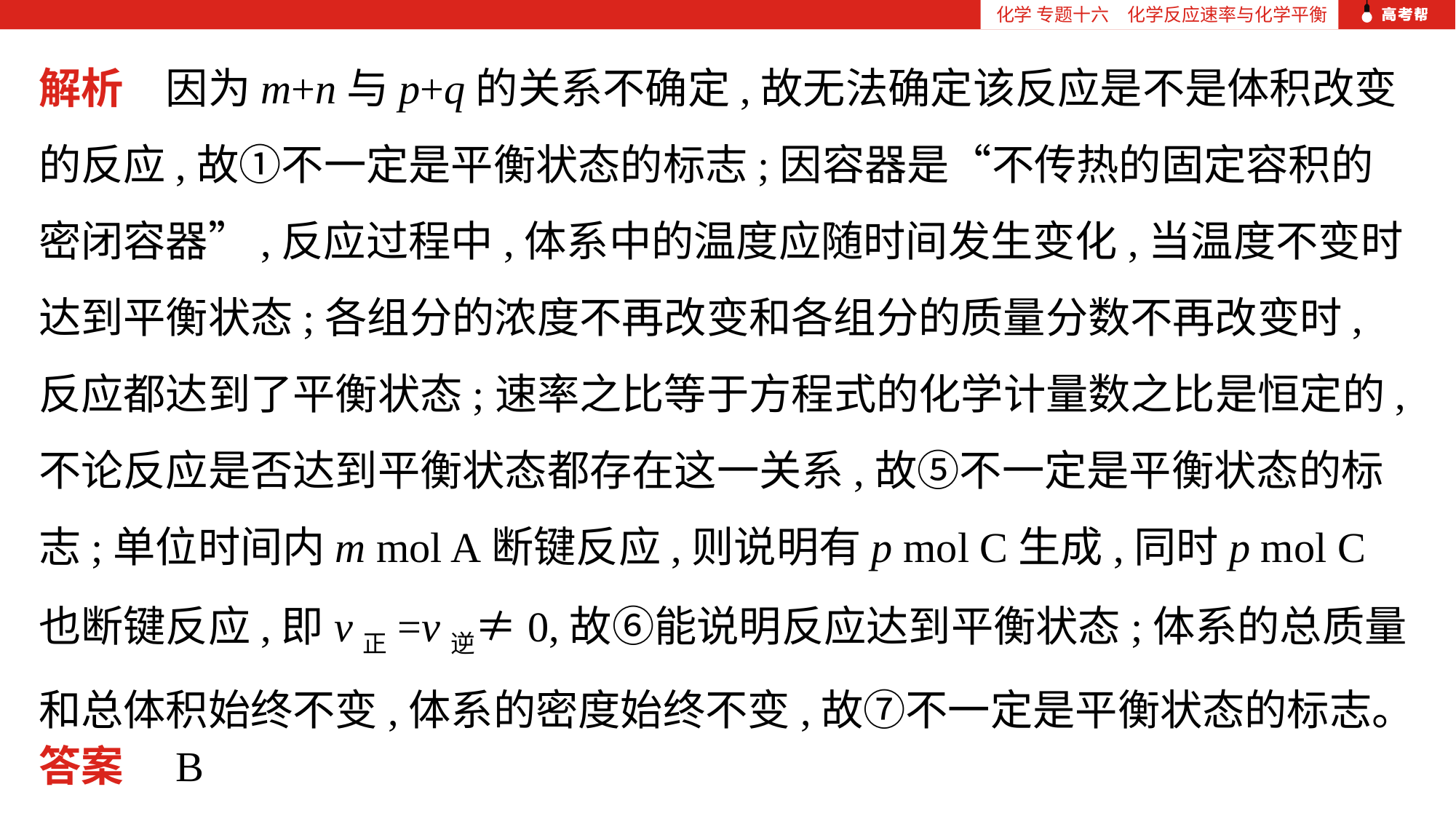

化学 专题十六　化学反应速率与化学平衡

解析　因为m+n与p+q的关系不确定,故无法确定该反应是不是体积改变的反应,故①不一定是平衡状态的标志;因容器是“不传热的固定容积的密闭容器”,反应过程中,体系中的温度应随时间发生变化,当温度不变时达到平衡状态;各组分的浓度不再改变和各组分的质量分数不再改变时,反应都达到了平衡状态;速率之比等于方程式的化学计量数之比是恒定的,不论反应是否达到平衡状态都存在这一关系,故⑤不一定是平衡状态的标志;单位时间内m mol A断键反应,则说明有p mol C生成,同时p mol C也断键反应,即v正=v逆≠0,故⑥能说明反应达到平衡状态;体系的总质量和总体积始终不变,体系的密度始终不变,故⑦不一定是平衡状态的标志。
答案　B